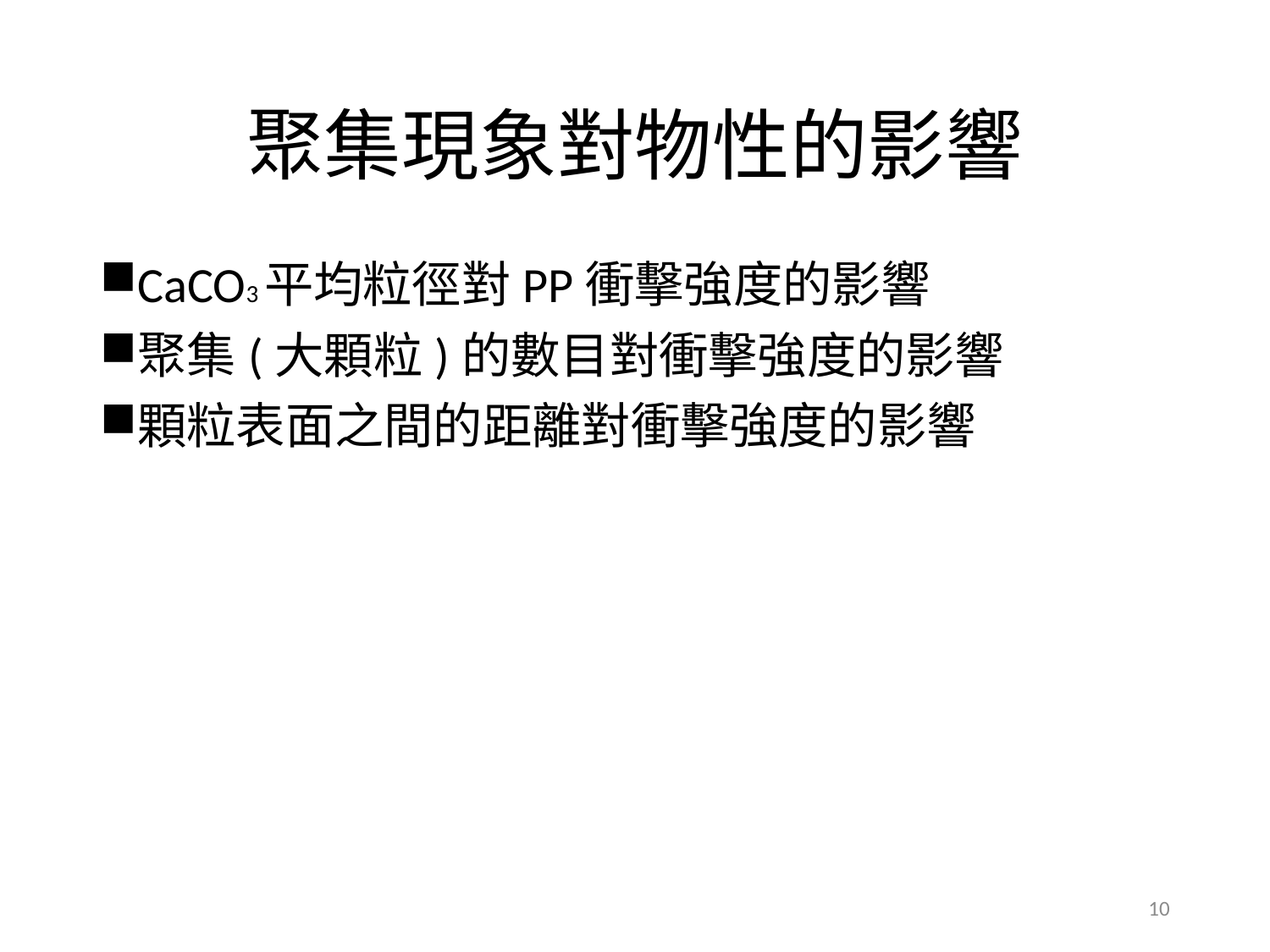

# 聚集現象對物性的影響
CaCO3平均粒徑對PP衝擊強度的影響
聚集(大顆粒)的數目對衝擊強度的影響
顆粒表面之間的距離對衝擊強度的影響
10